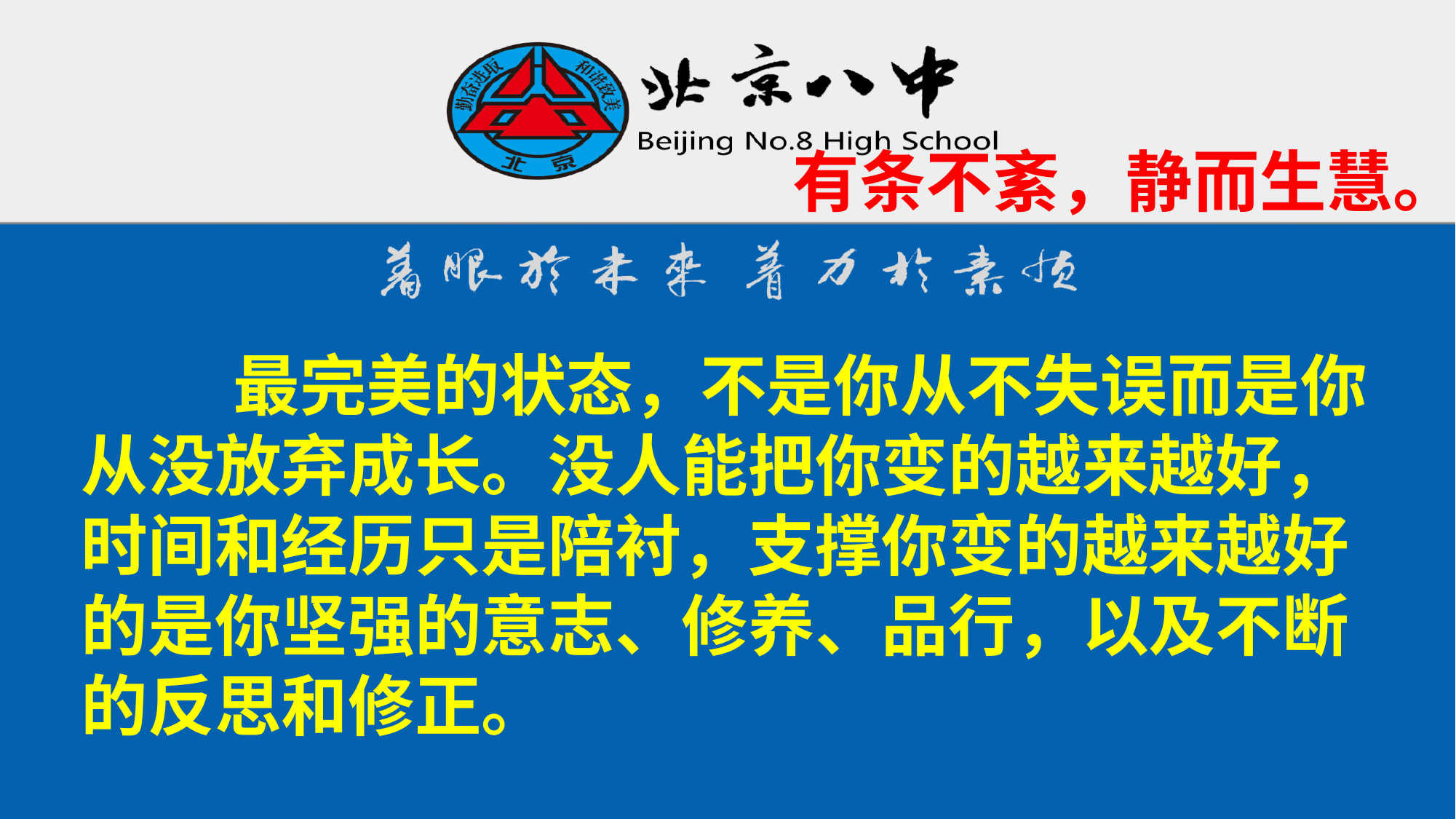

有条不紊，静而生慧。
         最完美的状态，不是你从不失误而是你从没放弃成长。没人能把你变的越来越好，时间和经历只是陪衬，支撑你变的越来越好的是你坚强的意志、修养、品行，以及不断的反思和修正。